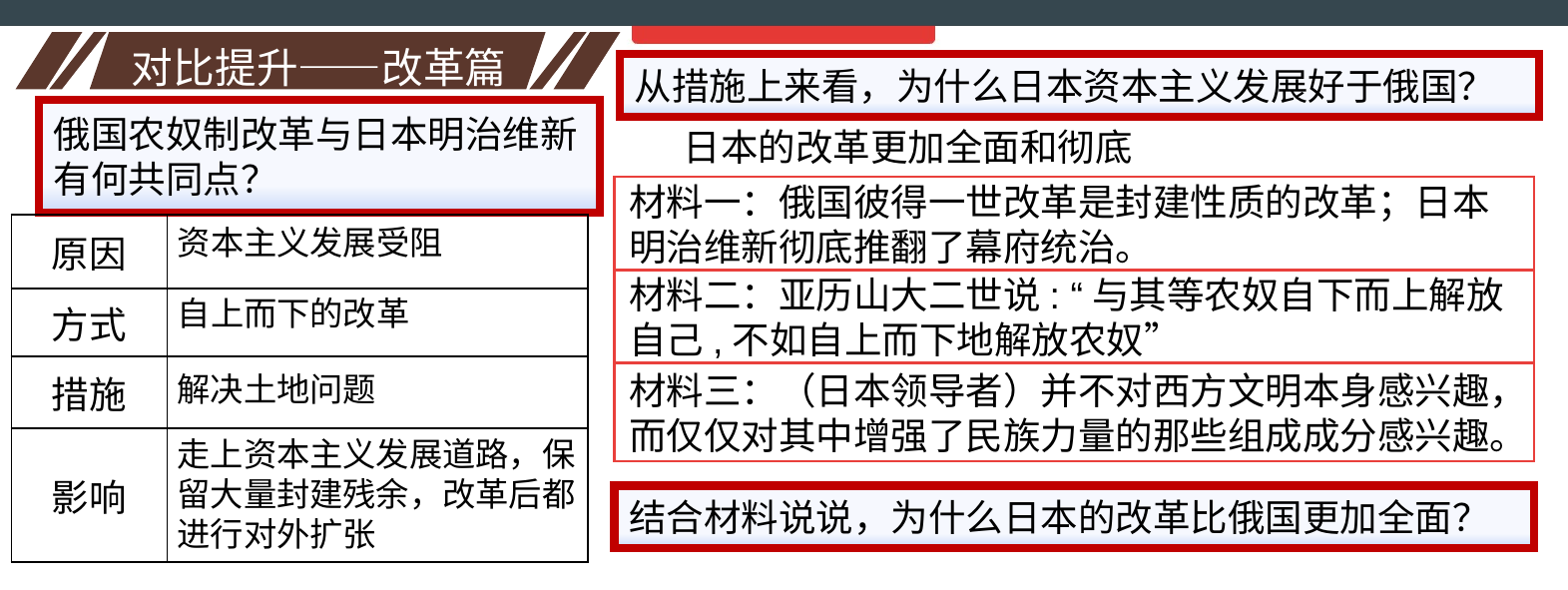

对比提升——改革篇
从措施上来看，为什么日本资本主义发展好于俄国？
俄国农奴制改革与日本明治维新有何共同点？
日本的改革更加全面和彻底
材料一：俄国彼得一世改革是封建性质的改革；日本明治维新彻底推翻了幕府统治。
| 原因 |  |
| --- | --- |
| 方式 |  |
| 措施 |  |
| 影响 |  |
资本主义发展受阻
材料二：亚历山大二世说: “与其等农奴自下而上解放自己,不如自上而下地解放农奴”
自上而下的改革
解决土地问题
材料三：（日本领导者）并不对西方文明本身感兴趣，而仅仅对其中增强了民族力量的那些组成成分感兴趣。
走上资本主义发展道路，保留大量封建残余，改革后都进行对外扩张
结合材料说说，为什么日本的改革比俄国更加全面？